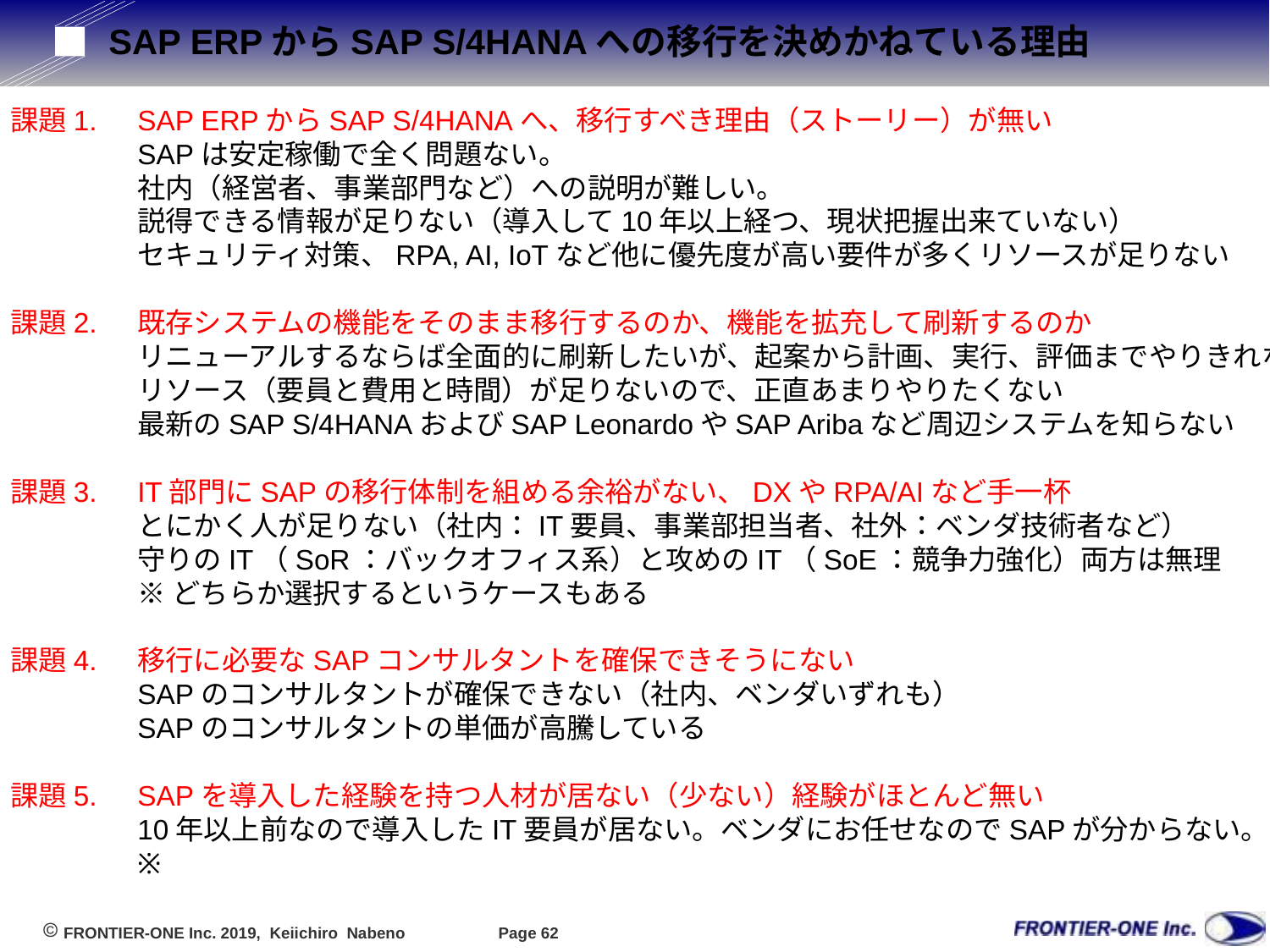

# SAP ERPからSAP S/4HANAへの移行を決めかねている理由
課題1.　	SAP ERPからSAP S/4HANAへ、移⾏すべき理由（ストーリー）が無い
	SAPは安定稼働で全く問題ない。
	社内（経営者、事業部門など）への説明が難しい。
	説得できる情報が足りない（導入して10年以上経つ、現状把握出来ていない）
	セキュリティ対策、RPA, AI, IoTなど他に優先度が高い要件が多くリソースが足りない

課題2.　	既存システムの機能をそのまま移⾏するのか、機能を拡充して刷新するのか
	リニューアルするならば全面的に刷新したいが、起案から計画、実行、評価までやりきれない
	リソース（要員と費用と時間）が足りないので、正直あまりやりたくない
	最新のSAP S/4HANAおよびSAP LeonardoやSAP Aribaなど周辺システムを知らない

課題3.　	IT部⾨にSAPの移⾏体制を組める余裕がない、DXやRPA/AIなど⼿⼀杯
	とにかく人が足りない（社内：IT要員、事業部担当者、社外：ベンダ技術者など）
	守りのIT（SoR：バックオフィス系）と攻めのIT（SoE：競争力強化）両方は無理
	※どちらか選択するというケースもある

課題4.　	移⾏に必要なSAPコンサルタントを確保できそうにない
	SAPのコンサルタントが確保できない（社内、ベンダいずれも）
	SAPのコンサルタントの単価が高騰している

課題5.　	SAPを導⼊した経験を持つ⼈材が居ない（少ない）経験がほとんど無い
	10年以上前なので導入したIT要員が居ない。ベンダにお任せなのでSAPが分からない。
	※